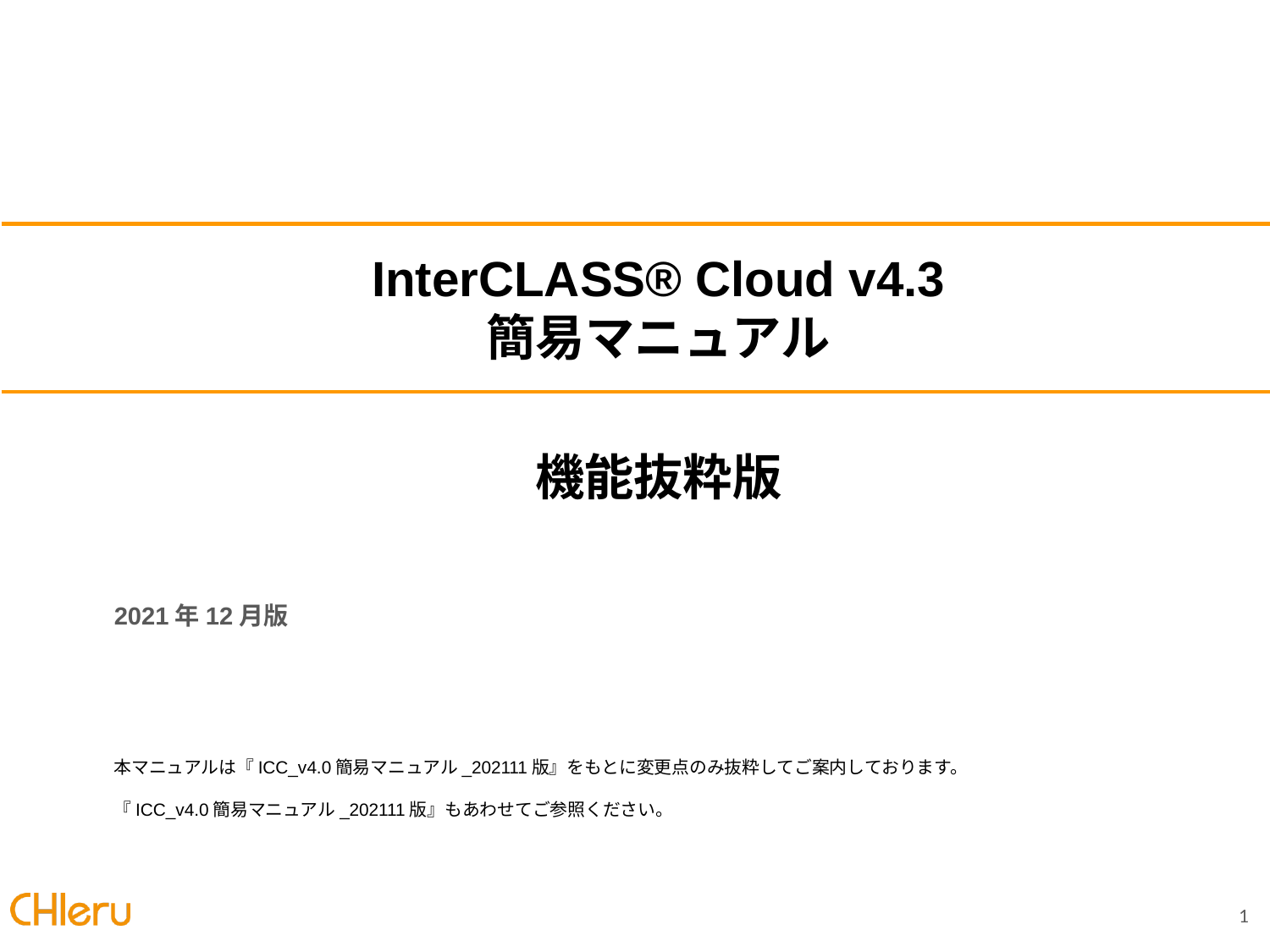

# InterCLASS® Cloud v4.3
簡易マニュアル
機能抜粋版
2021年12月版
本マニュアルは『ICC_v4.0簡易マニュアル_202111版』をもとに変更点のみ抜粋してご案内しております。

『ICC_v4.0簡易マニュアル_202111版』もあわせてご参照ください。
1